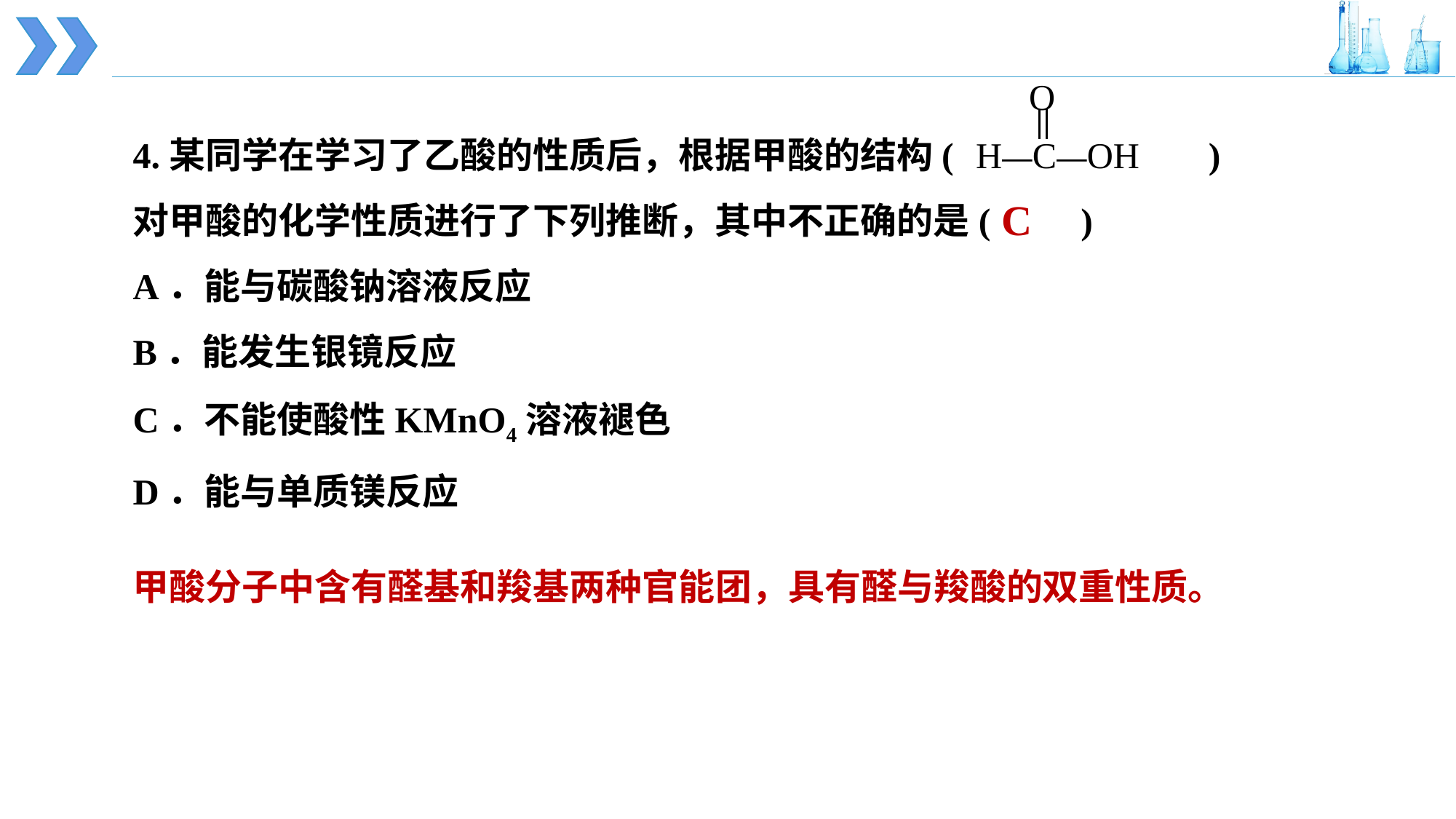

O
H—C—OH
4.某同学在学习了乙酸的性质后，根据甲酸的结构(                            )对甲酸的化学性质进行了下列推断，其中不正确的是(　　)
A．能与碳酸钠溶液反应
B．能发生银镜反应
C．不能使酸性KMnO4溶液褪色
D．能与单质镁反应
C
甲酸分子中含有醛基和羧基两种官能团，具有醛与羧酸的双重性质。